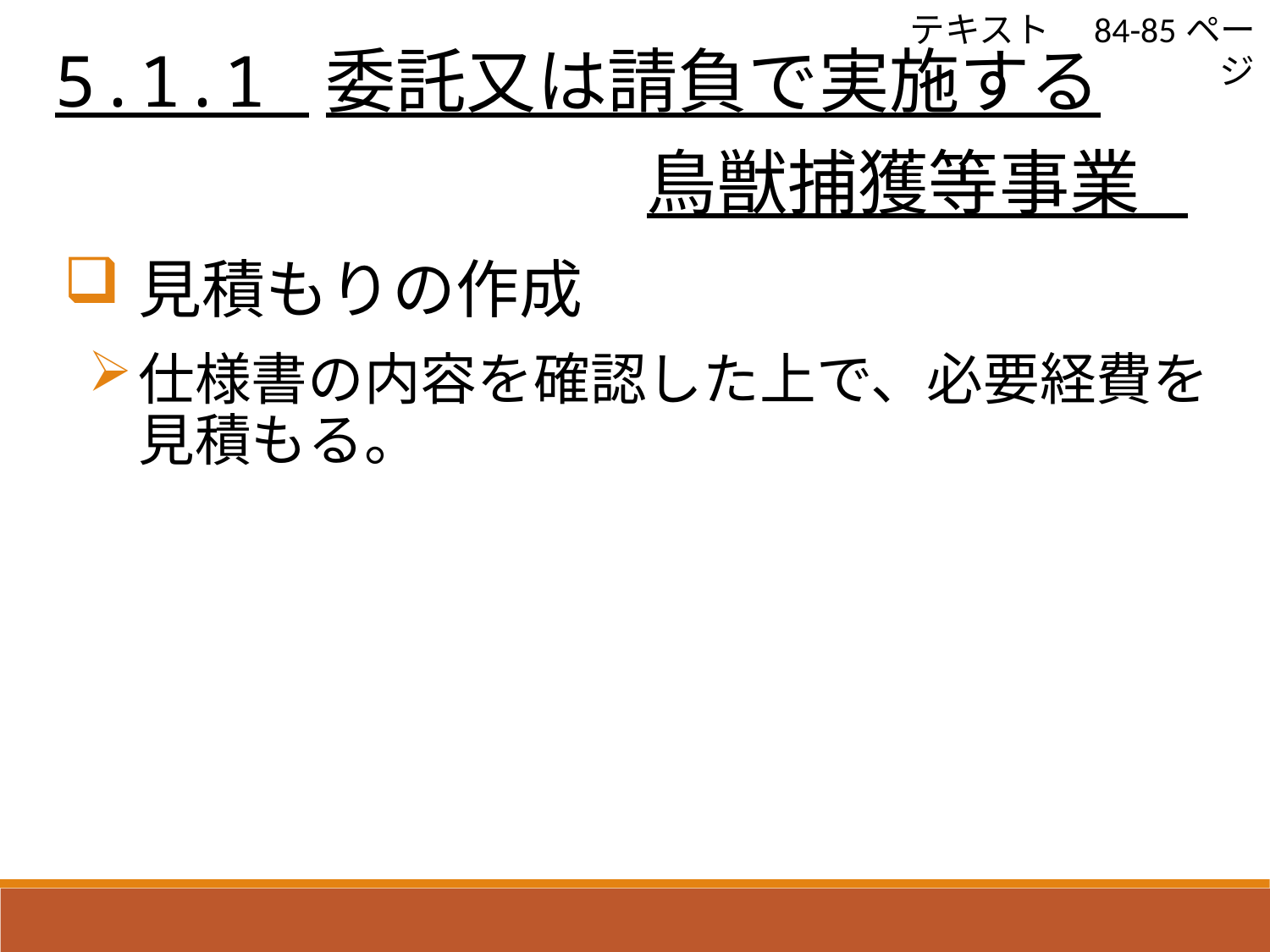

5.1.1 委託又は請負で実施する
　　　　　　　　　鳥獣捕獲等事業
テキスト　84-85ページ
見積もりの作成
仕様書の内容を確認した上で、必要経費を見積もる。